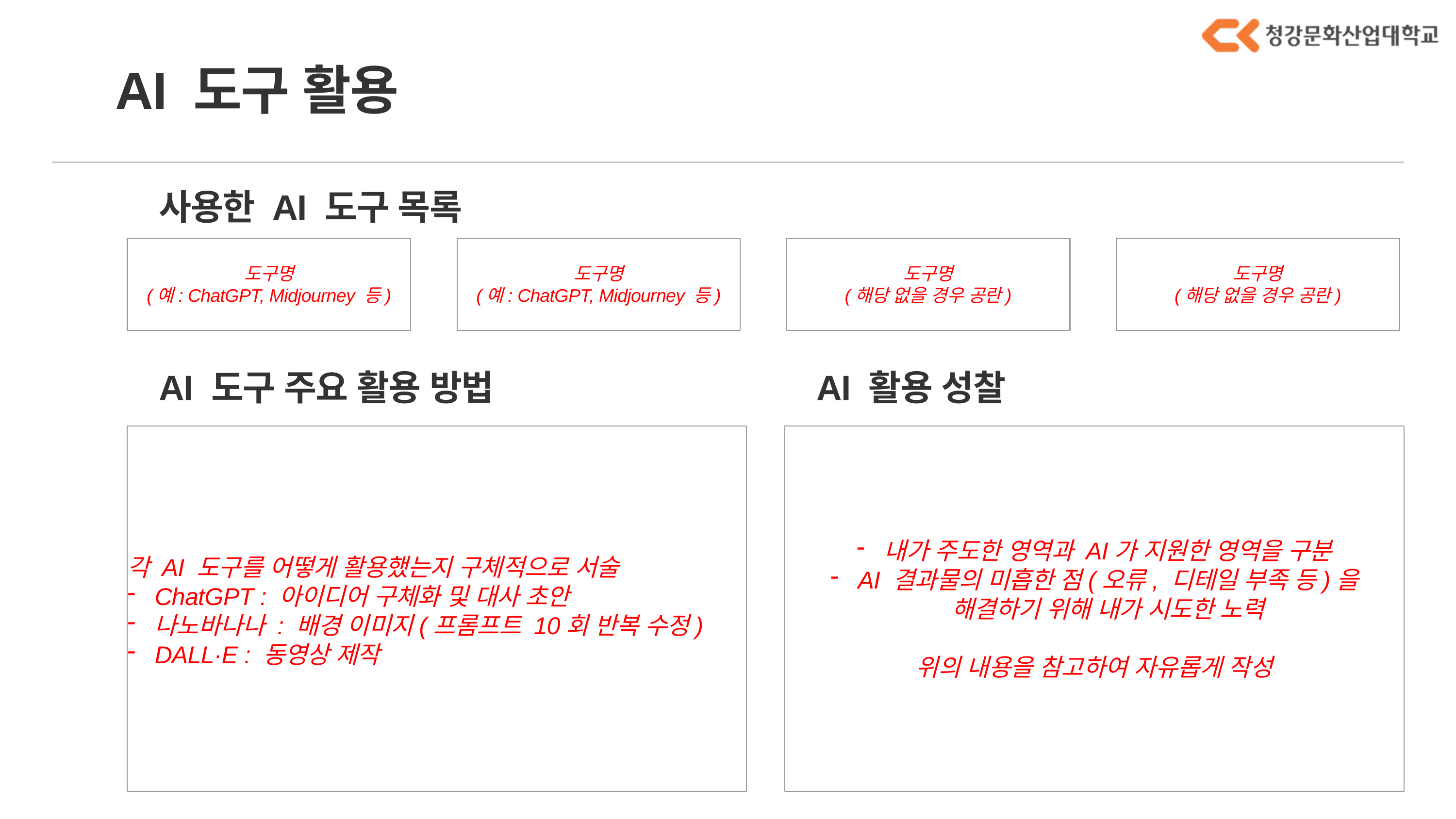

AI 도구 활용

사용한 AI 도구 목록

도구명
(예: ChatGPT, Midjourney 등)
도구명
(예: ChatGPT, Midjourney 등)
도구명
(해당 없을 경우 공란)
도구명
(해당 없을 경우 공란)
AI 도구 주요 활용 방법
AI 활용 성찰

내가 주도한 영역과 AI가 지원한 영역을 구분
AI 결과물의 미흡한 점(오류, 디테일 부족 등)을 해결하기 위해 내가 시도한 노력

위의 내용을 참고하여 자유롭게 작성
각 AI 도구를 어떻게 활용했는지 구체적으로 서술
ChatGPT : 아이디어 구체화 및 대사 초안
나노바나나 : 배경 이미지(프롬프트 10회 반복 수정)
DALL·E : 동영상 제작